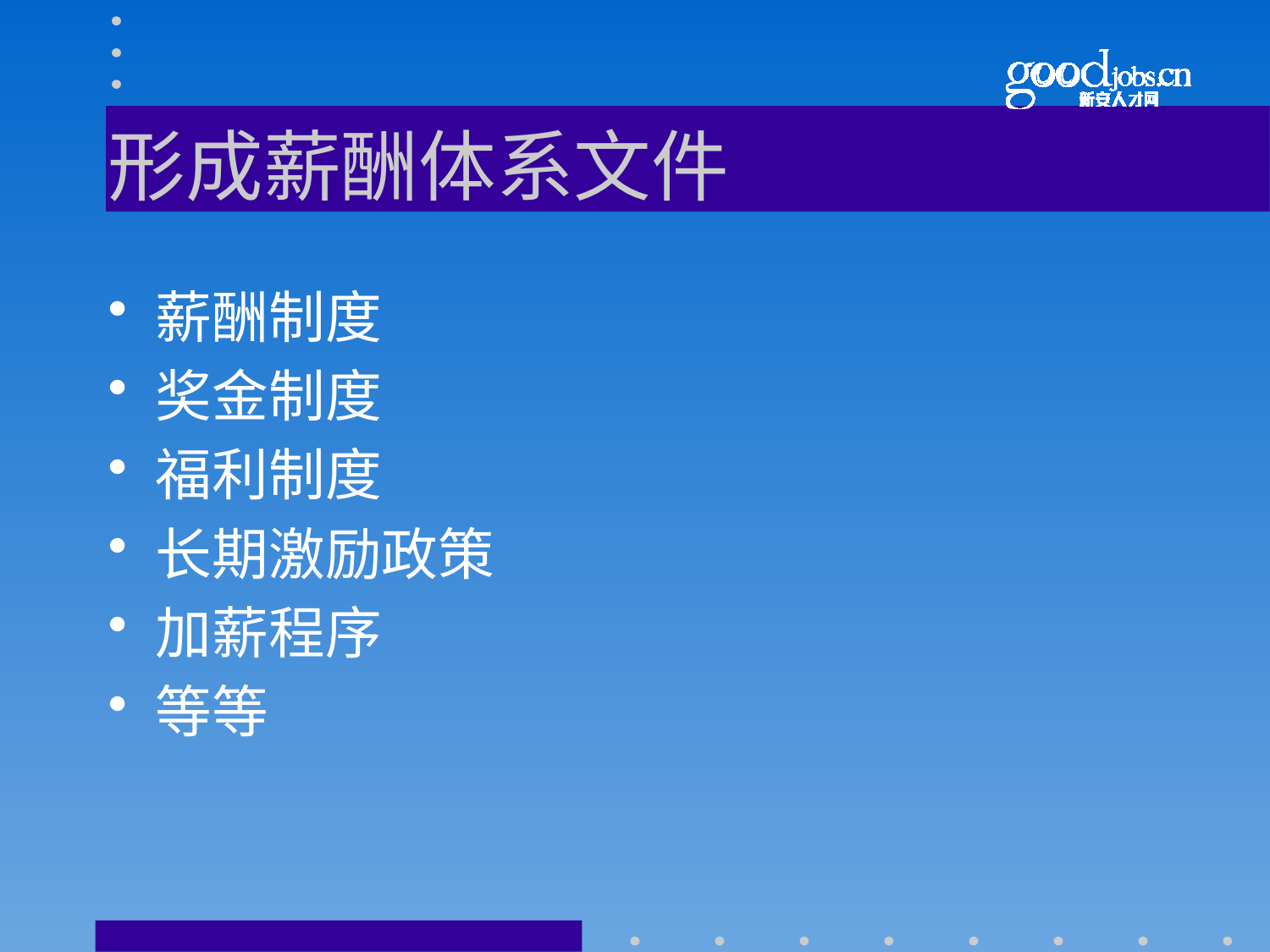

# 形成薪酬体系文件
薪酬制度
奖金制度
福利制度
长期激励政策
加薪程序
等等